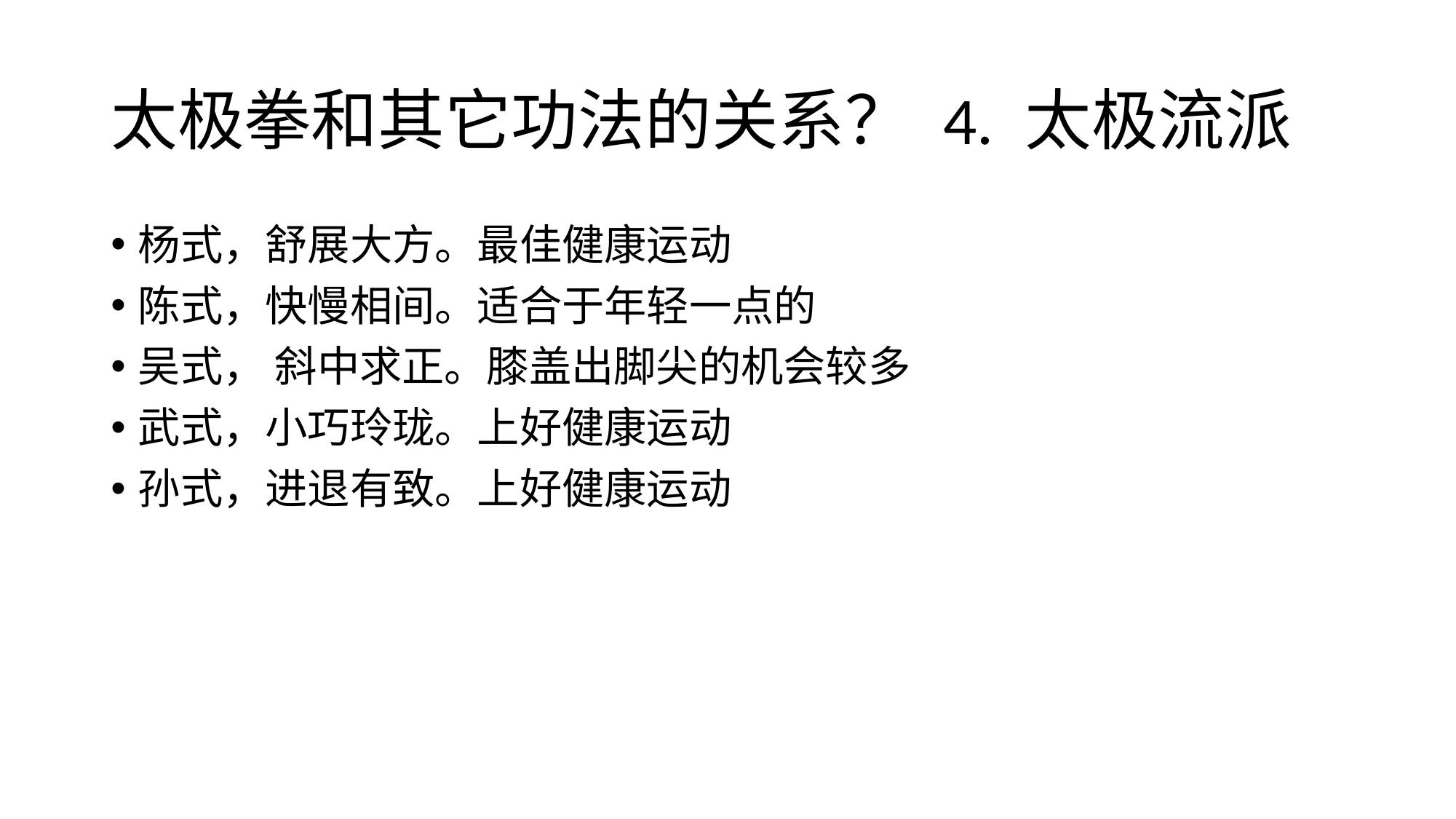

# 太极拳和其它功法的关系？ 4. 太极流派
杨式，舒展大方。最佳健康运动
陈式，快慢相间。适合于年轻一点的
吴式， 斜中求正。膝盖出脚尖的机会较多
武式，小巧玲珑。上好健康运动
孙式，进退有致。上好健康运动